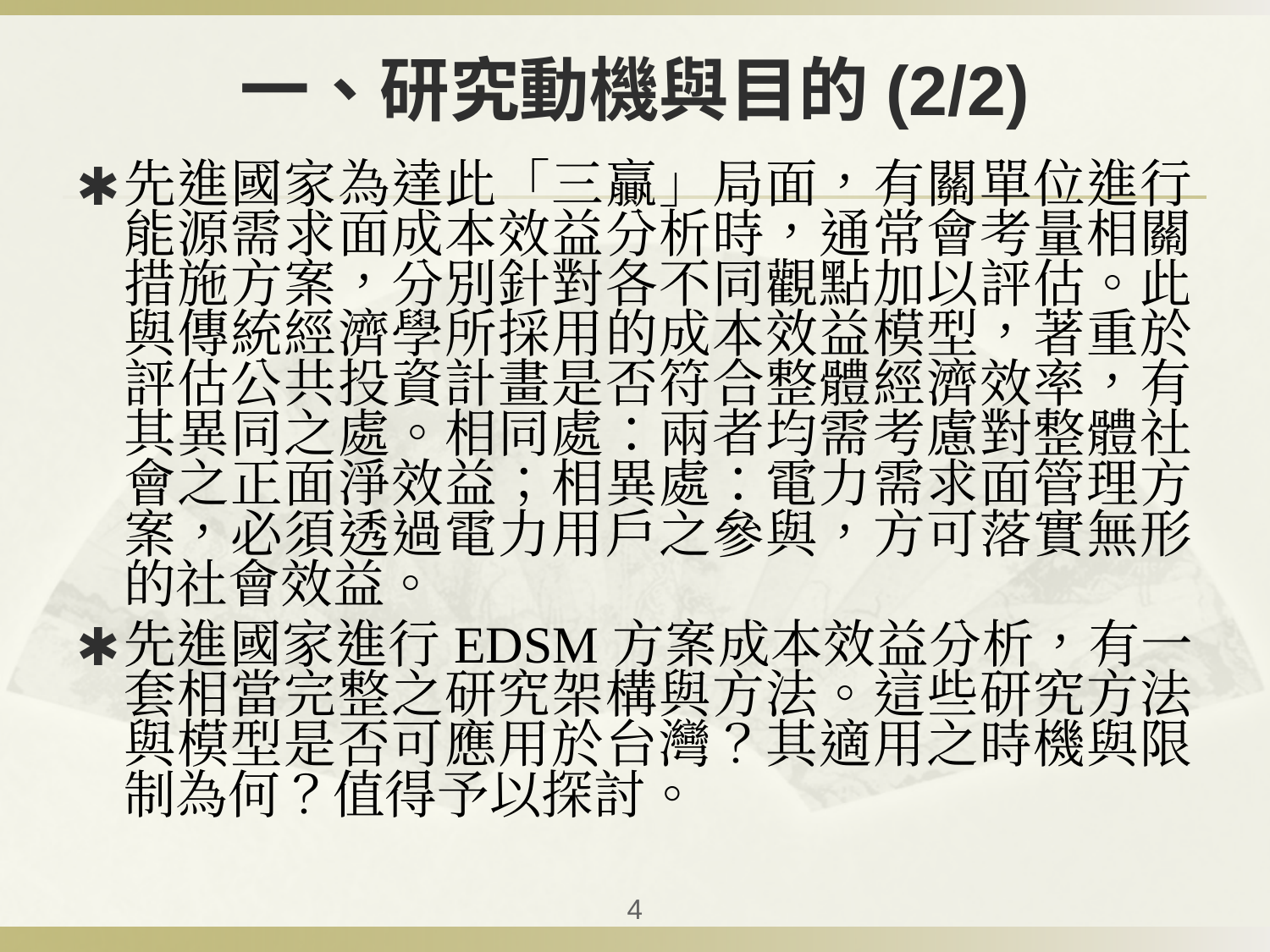

# 一、研究動機與目的(2/2)
先進國家為達此「三贏」局面，有關單位進行能源需求面成本效益分析時，通常會考量相關措施方案，分別針對各不同觀點加以評估。此與傳統經濟學所採用的成本效益模型，著重於評估公共投資計畫是否符合整體經濟效率，有其異同之處。相同處：兩者均需考慮對整體社會之正面淨效益；相異處：電力需求面管理方案，必須透過電力用戶之參與，方可落實無形的社會效益。
先進國家進行EDSM方案成本效益分析，有一套相當完整之研究架構與方法。這些研究方法與模型是否可應用於台灣？其適用之時機與限制為何？值得予以探討。

4